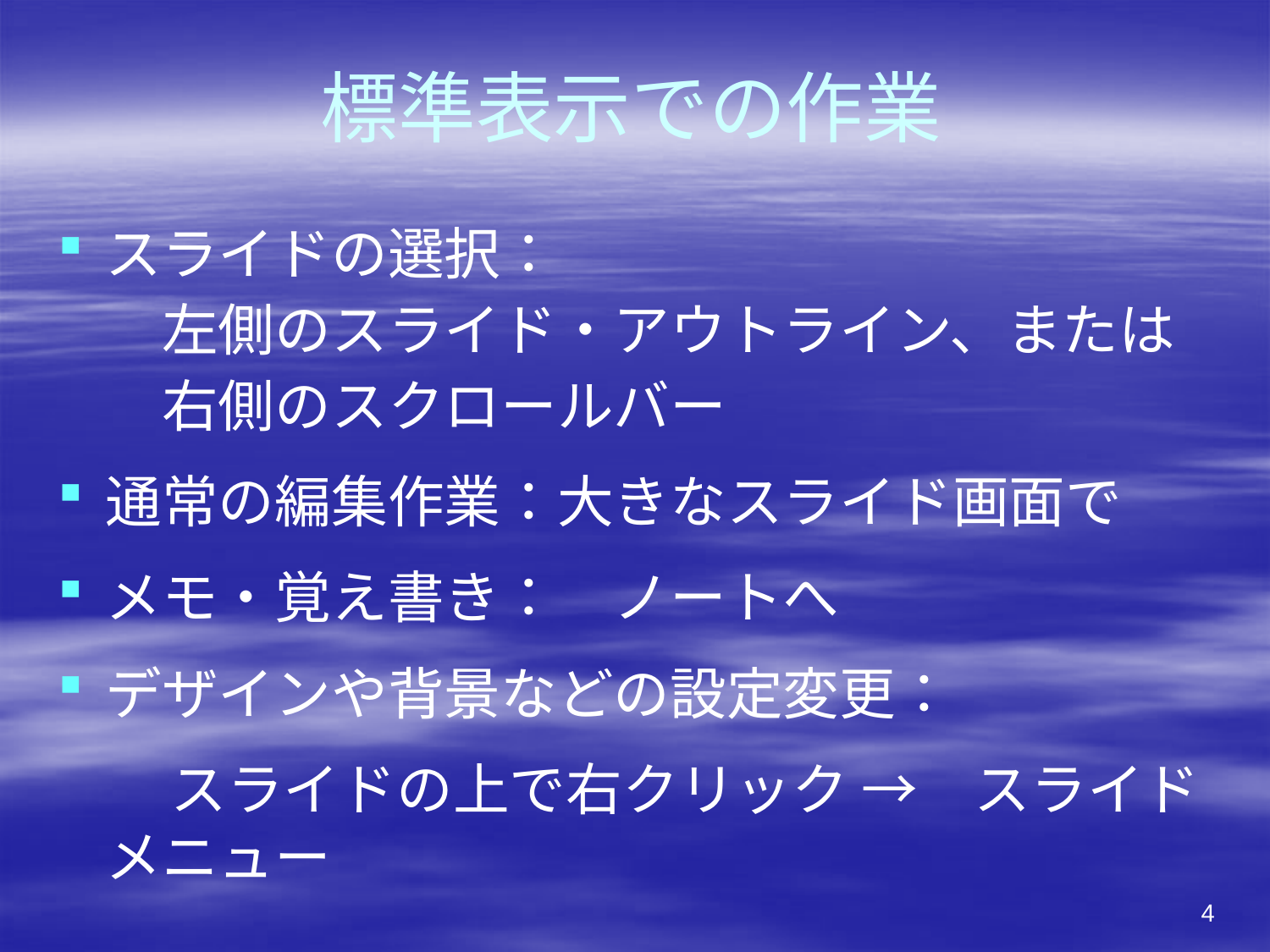

# 標準表示での作業
スライドの選択：
	　左側のスライド・アウトライン、または
	　右側のスクロールバー
通常の編集作業：大きなスライド画面で
メモ・覚え書き：　ノートへ
デザインや背景などの設定変更：
　　スライドの上で右クリック →　スライドメニュー
4